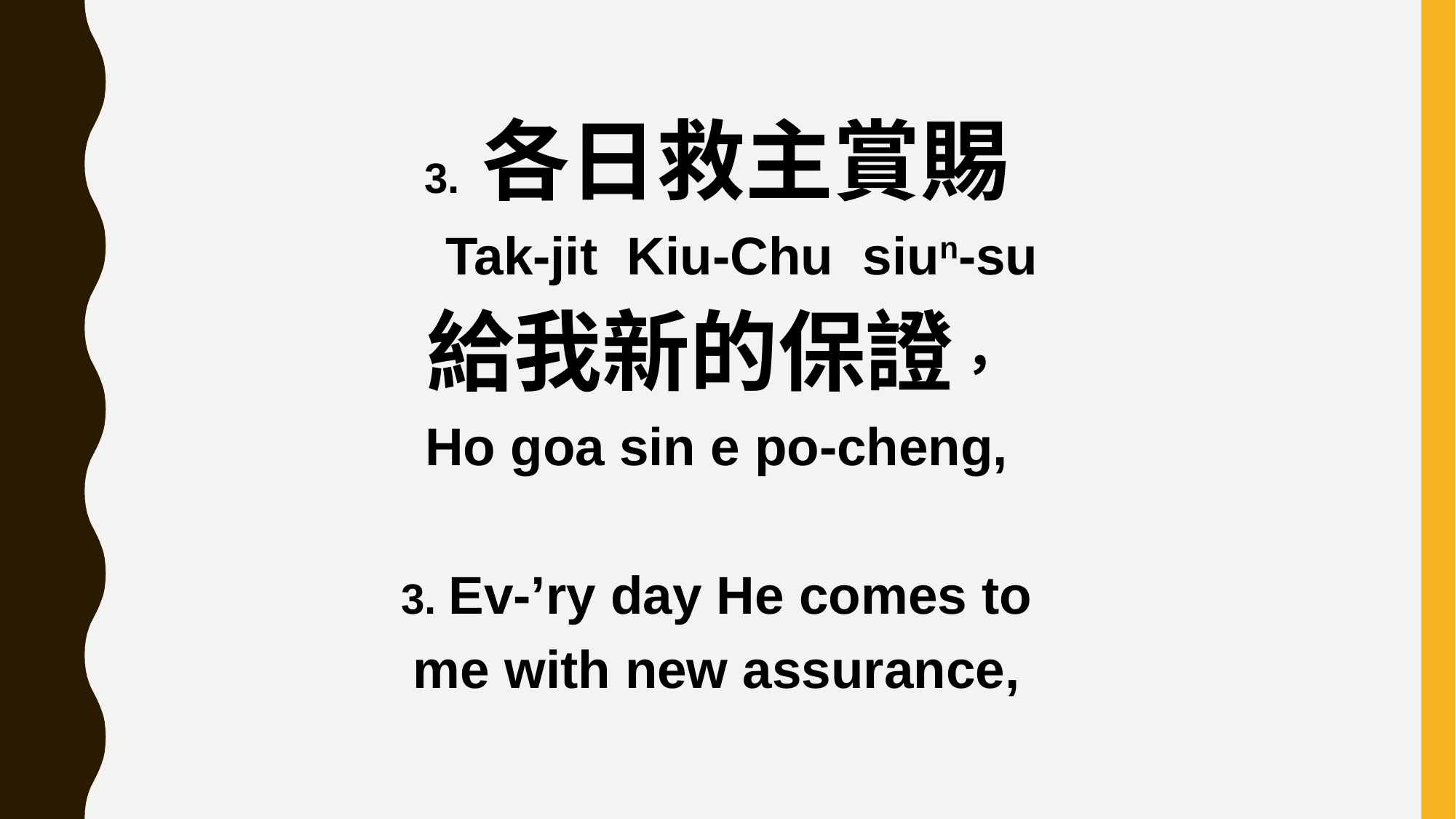

3. 各日救主賞賜
    Tak-jit  Kiu-Chu  siun-su
給我新的保證，
Ho goa sin e po-cheng,

3. Ev-’ry day He comes to
me with new assurance,